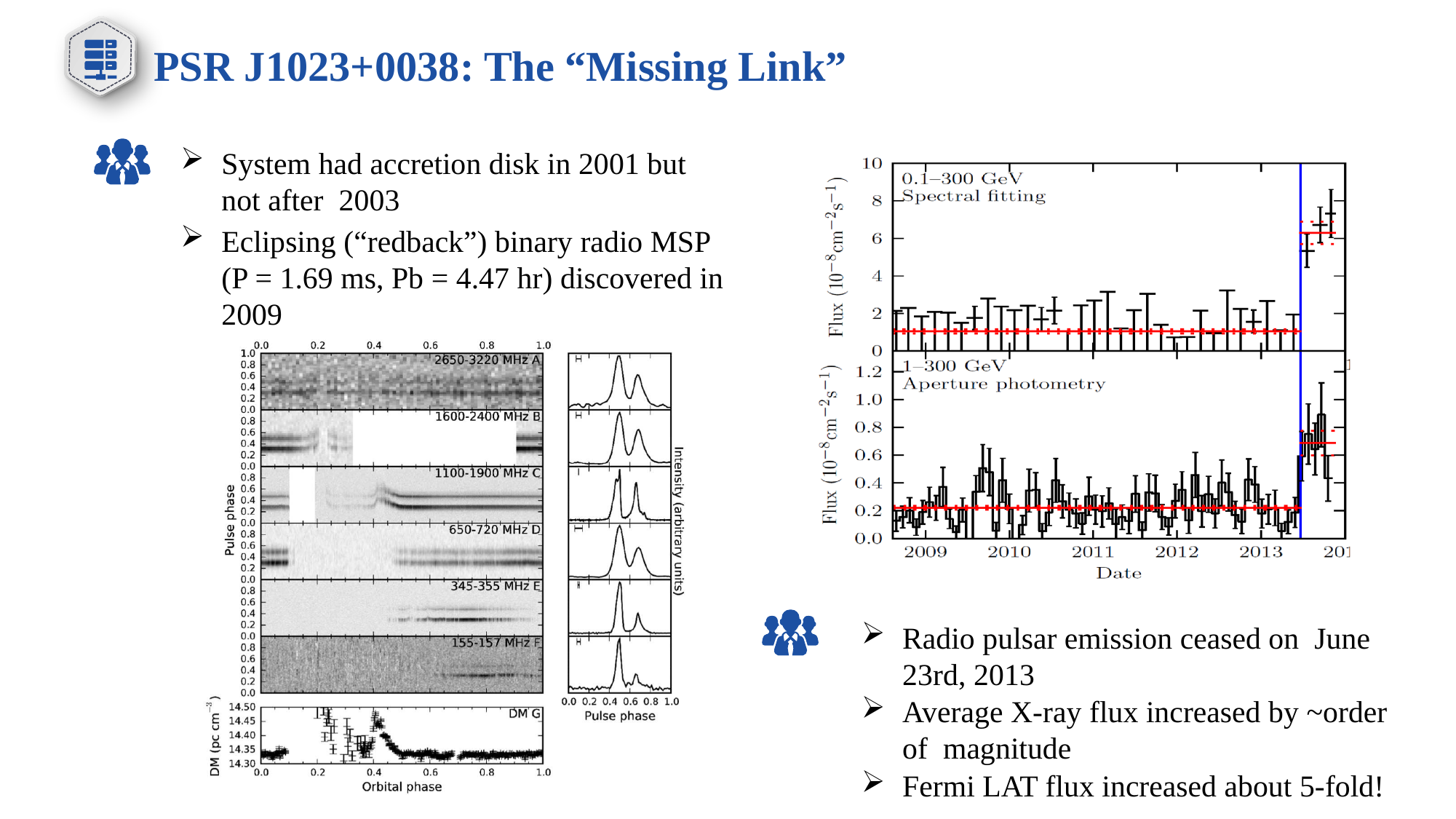

PSR J1023+0038: The “Missing Link”

System had accretion disk in 2001 but not after  2003
Eclipsing (“redback”) binary radio MSP (P = 1.69 ms, Pb = 4.47 hr) discovered in 2009
PSR J1841−0500: 辐射消失时间大约580天，周期导数从-4.165(1)×10^-14 s/s 减少到 -1.67×10^-14
观测跨度：2011年9月-2018年4月

Radio pulsar emission ceased on  June 23rd, 2013
Average X-ray flux increased by ~order of  magnitude
Fermi LAT flux increased about 5-fold!